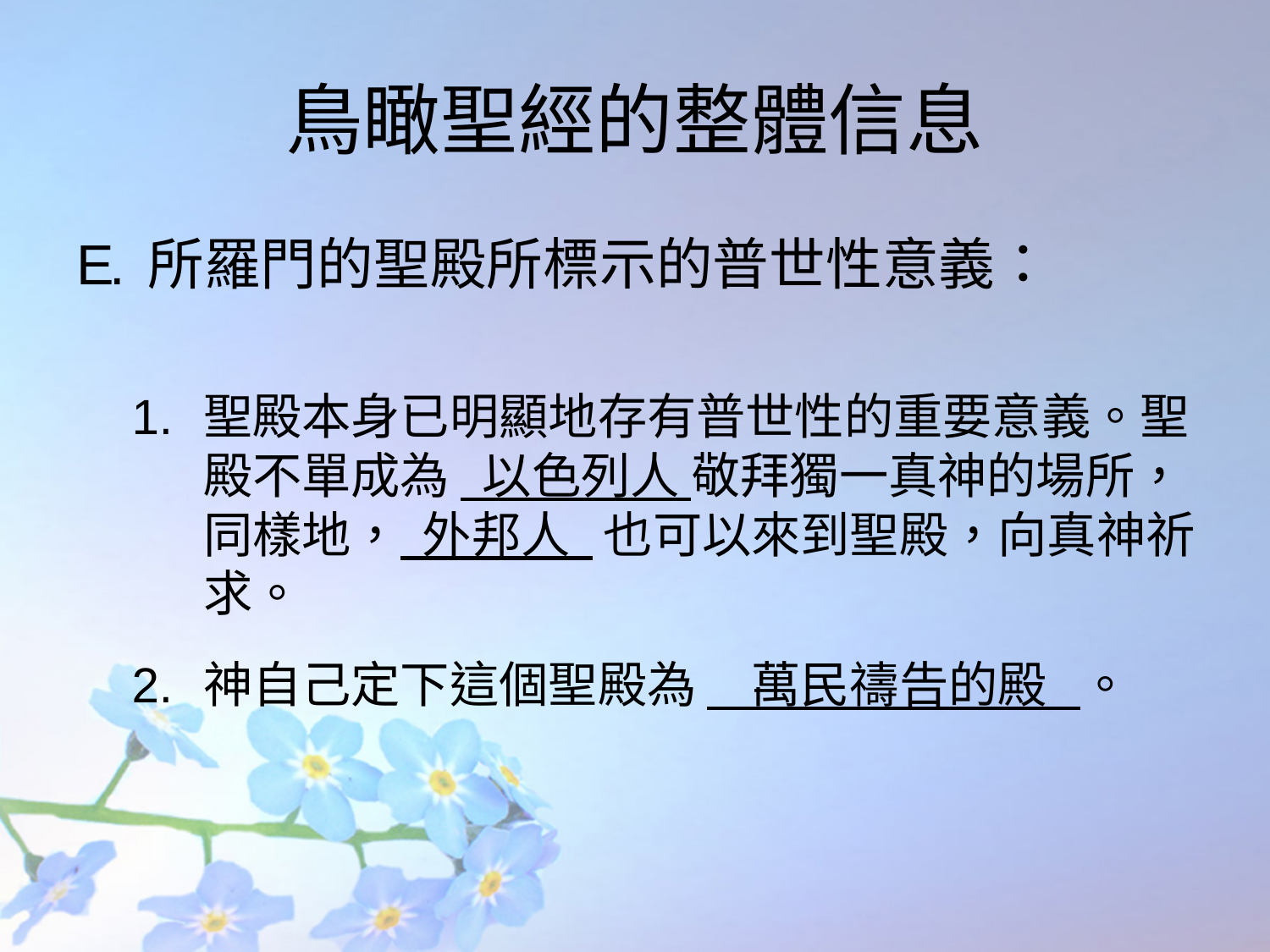

# 鳥瞰聖經的整體信息
所羅門的聖殿所標示的普世性意義：

聖殿本身已明顯地存有普世性的重要意義。聖殿不單成為   以色列人 敬拜獨一真神的場所，同樣地，  外邦人   也可以來到聖殿，向真神祈求。
神自己定下這個聖殿為     萬民禱告的殿   。